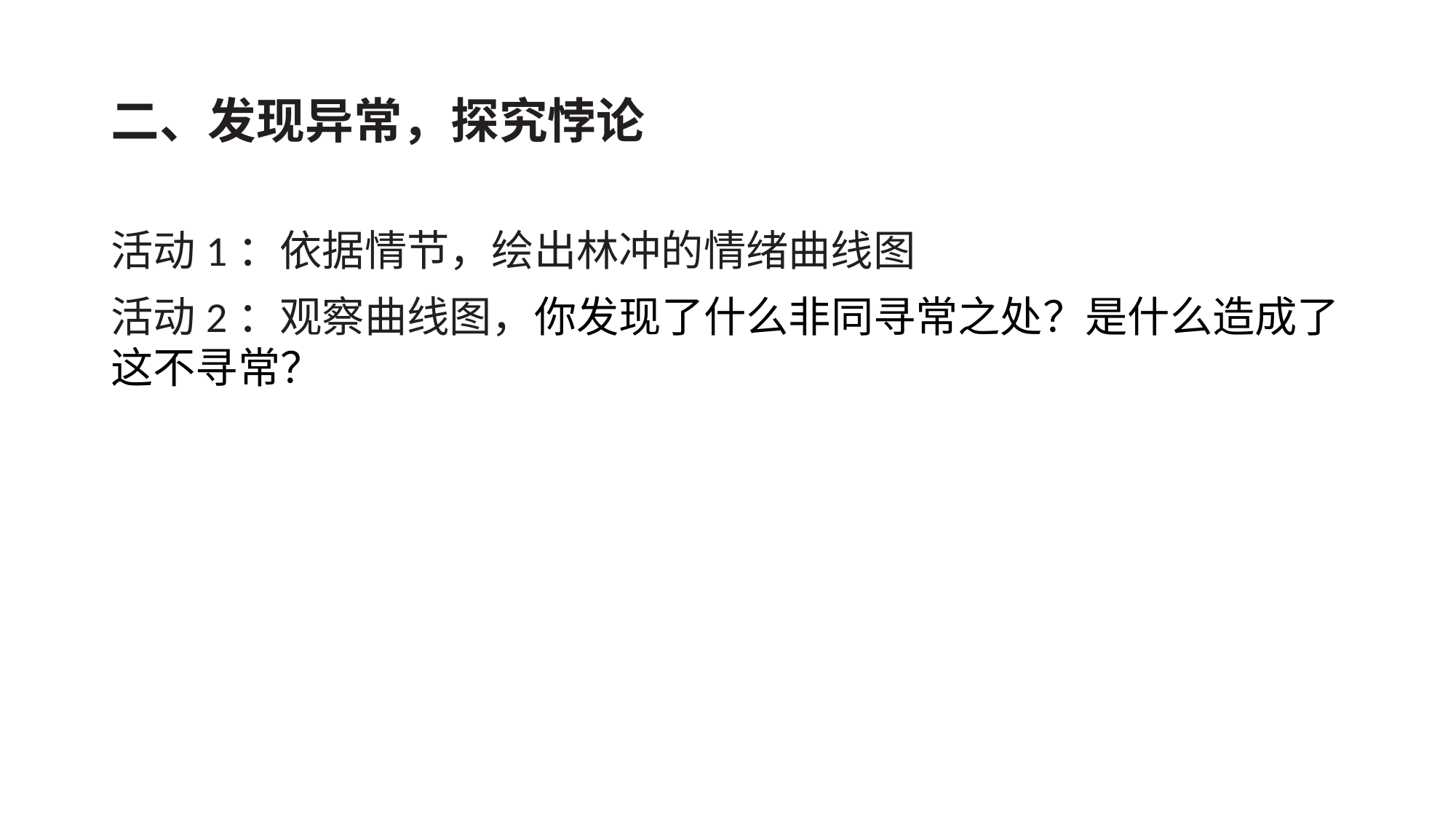

# 二、发现异常，探究悖论
活动1：依据情节，绘出林冲的情绪曲线图
活动2：观察曲线图，你发现了什么非同寻常之处？是什么造成了这不寻常？